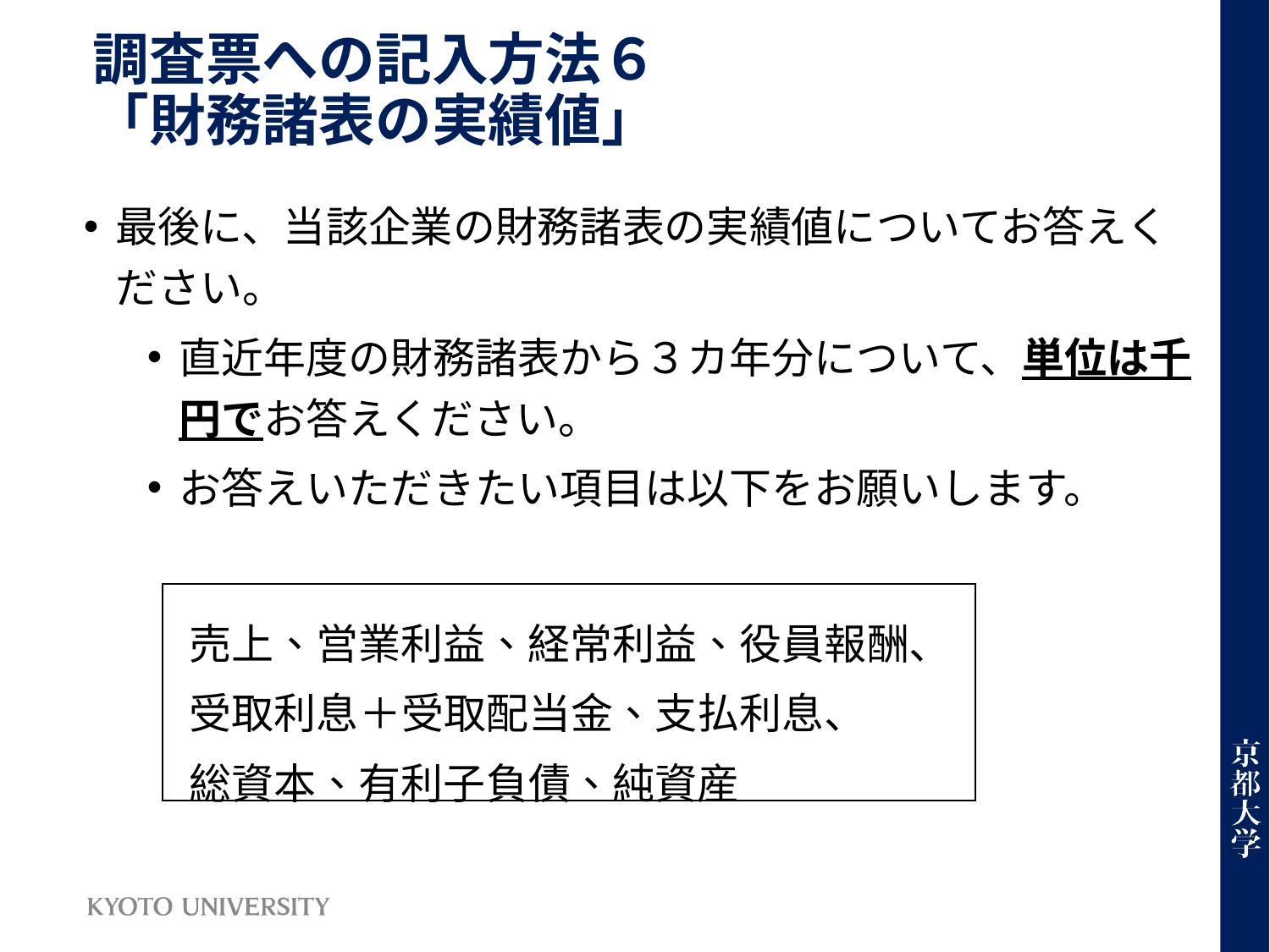

# 調査票への記入方法６ 「財務諸表の実績値」
最後に、当該企業の財務諸表の実績値についてお答えください。
直近年度の財務諸表から３カ年分について、単位は千円でお答えください。
お答えいただきたい項目は以下をお願いします。

　売上、営業利益、経常利益、役員報酬、
　受取利息＋受取配当金、支払利息、
　総資本、有利子負債、純資産